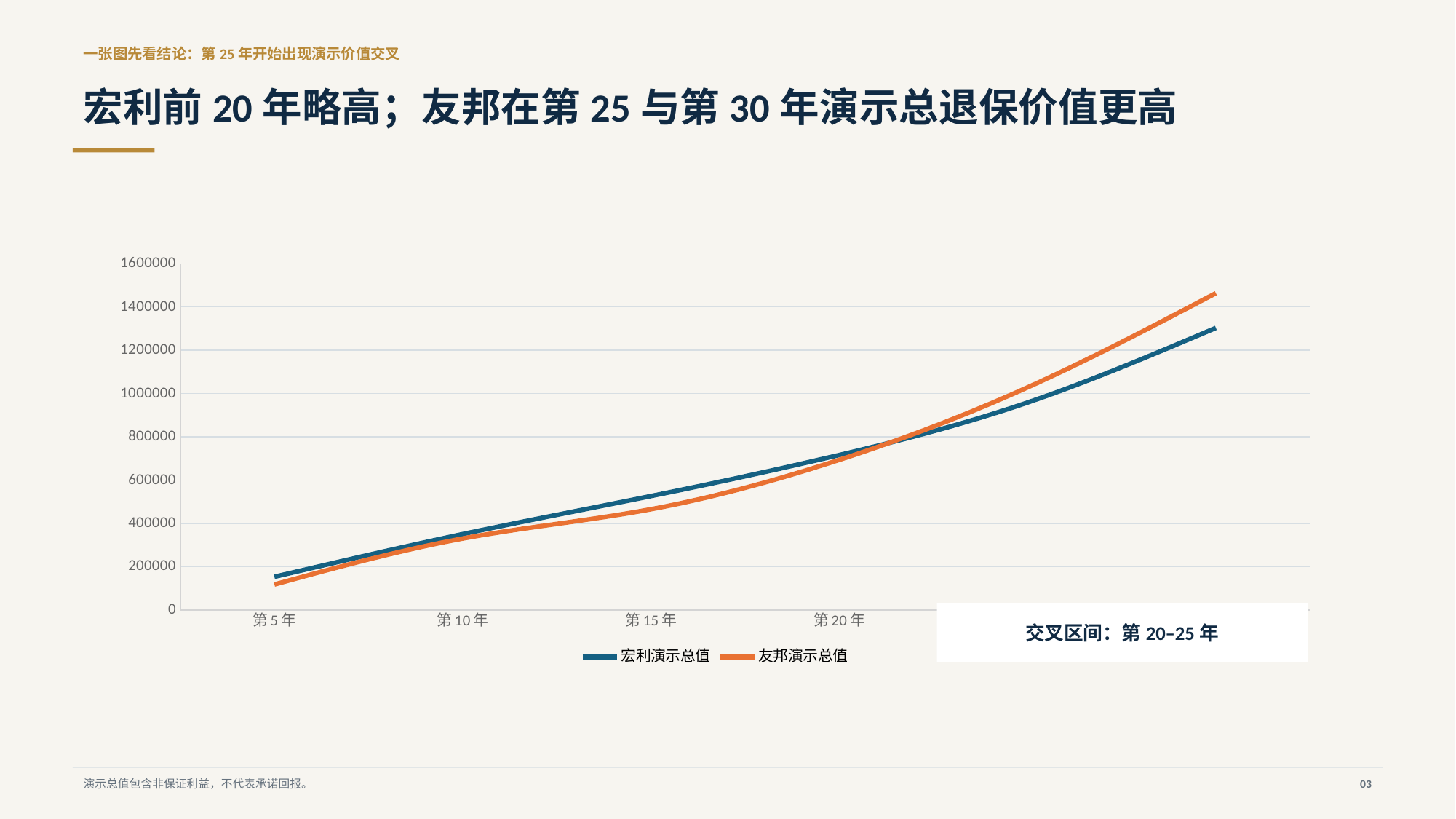

一张图先看结论：第25年开始出现演示价值交叉
宏利前20年略高；友邦在第25与第30年演示总退保价值更高

### Chart

| Category | 宏利演示总值 | 友邦演示总值 |
|---|---|---|
| 第5年 | 152969.0 | 117567.0 |
| 第10年 | 350349.0 | 329831.0 |
| 第15年 | 526127.0 | 465356.0 |
| 第20年 | 716025.0 | 693549.0 |
| 第25年 | 958588.0 | 1028462.0 |
| 第30年 | 1303372.0 | 1463695.0 |
交叉区间：第20–25年

演示总值包含非保证利益，不代表承诺回报。
03